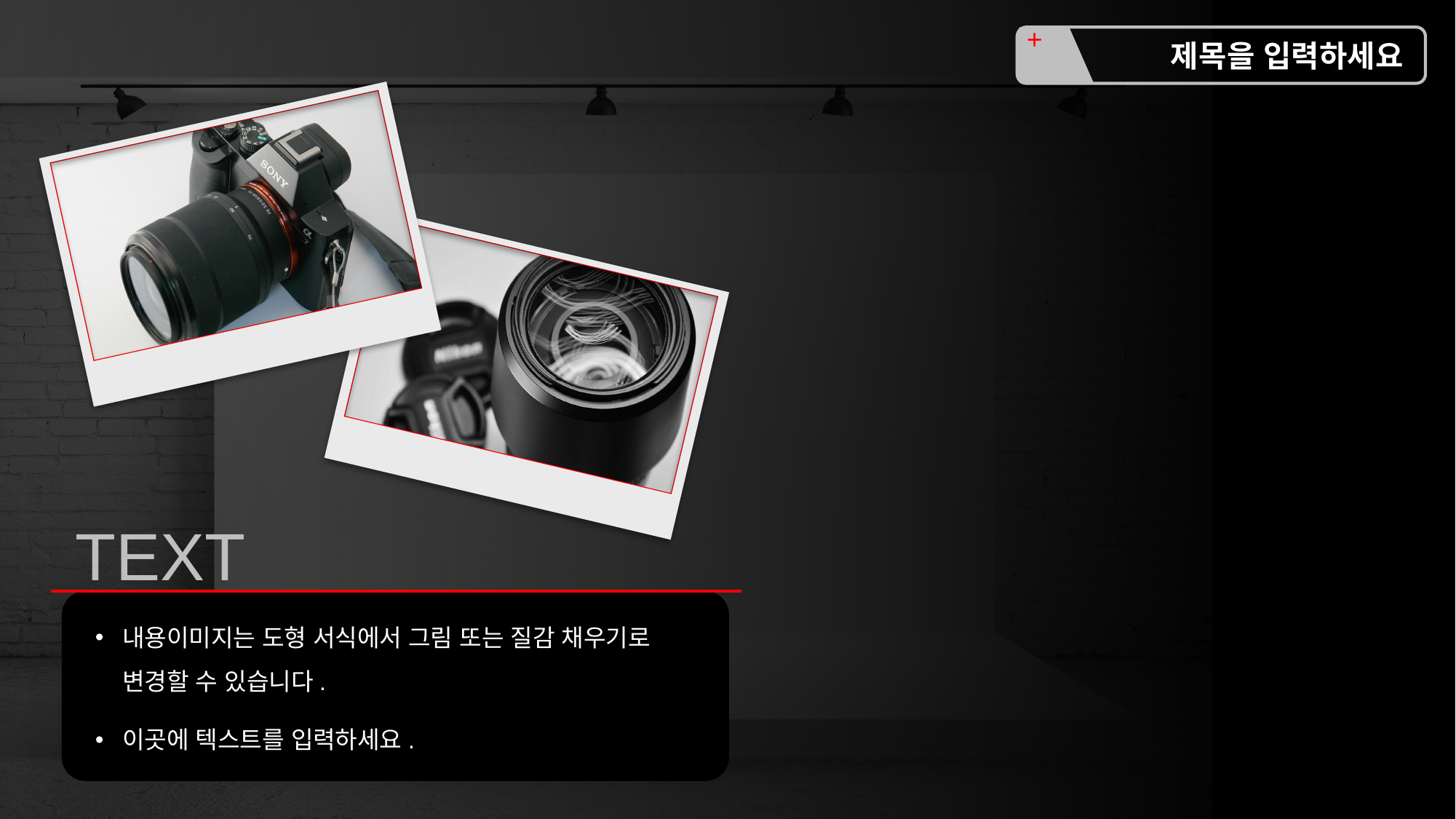

+
제목을 입력하세요

TEXT

내용이미지는 도형 서식에서 그림 또는 질감 채우기로 변경할 수 있습니다.
이곳에 텍스트를 입력하세요.